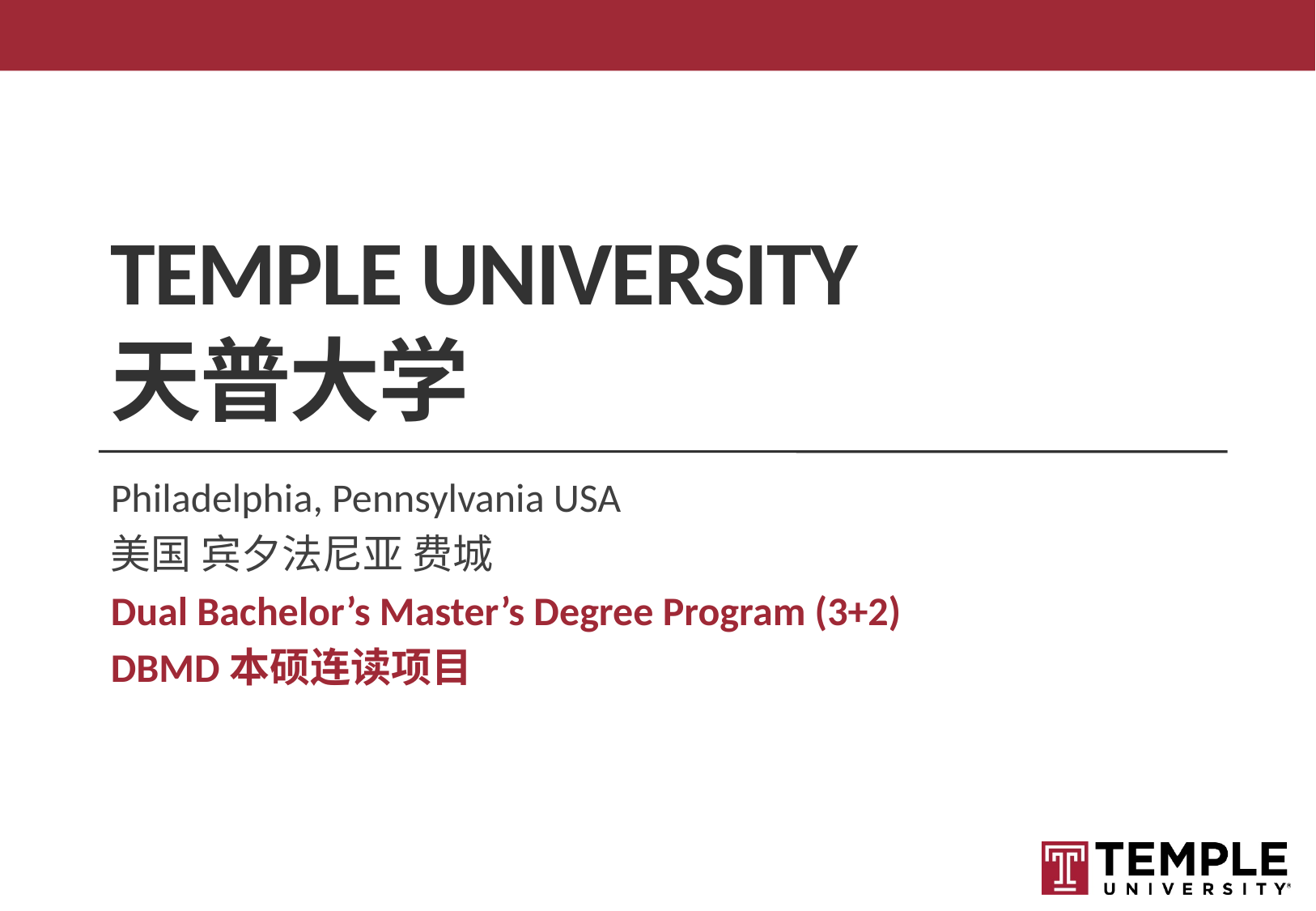

# Temple university 天普大学
Philadelphia, Pennsylvania USA
美国 宾夕法尼亚 费城
Dual Bachelor’s Master’s Degree Program (3+2)
DBMD本硕连读项目